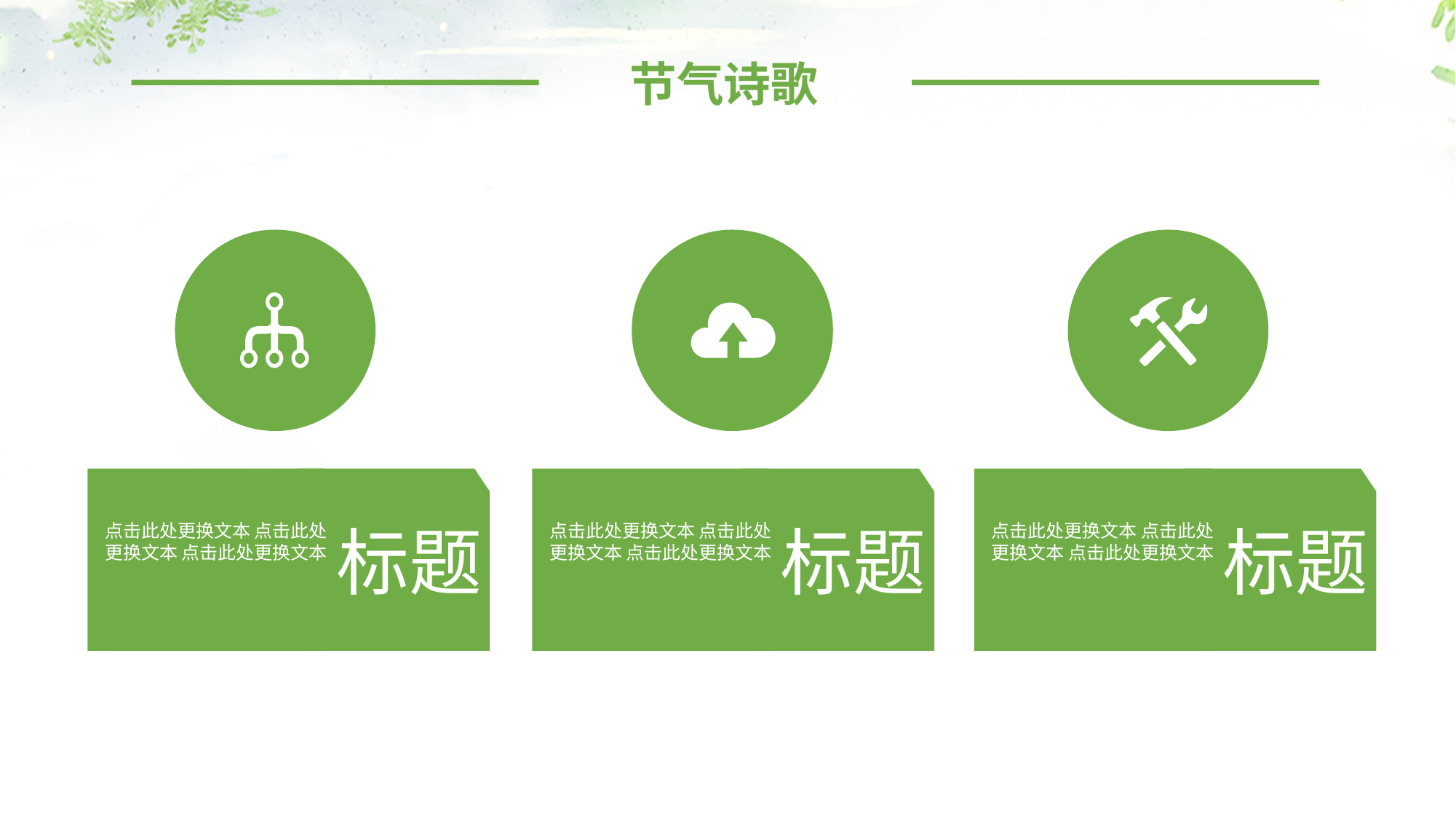

节气诗歌

标题
点击此处更换文本 点击此处更换文本 点击此处更换文本

标题
点击此处更换文本 点击此处更换文本 点击此处更换文本

标题
点击此处更换文本 点击此处更换文本 点击此处更换文本